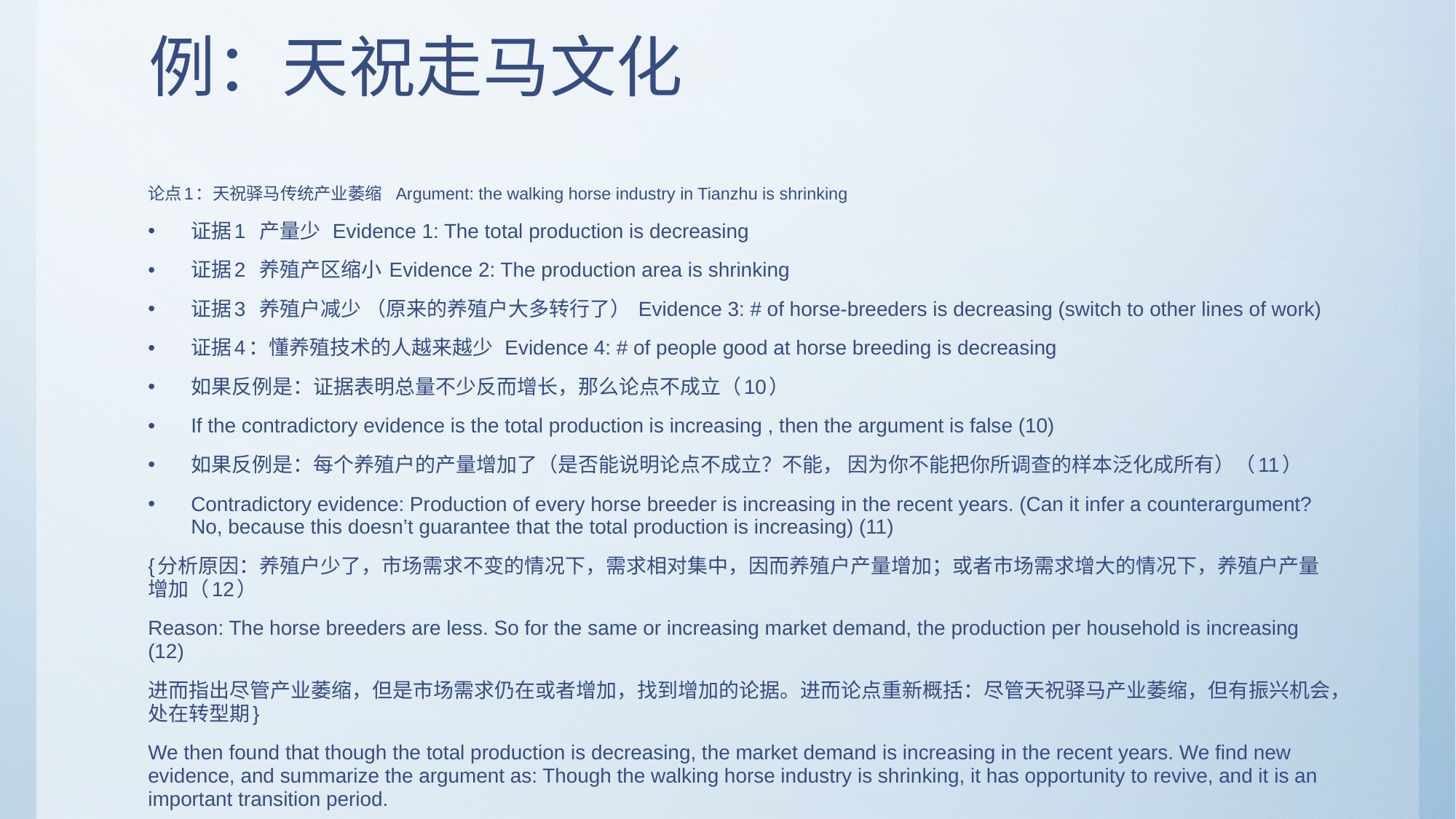

# 例：天祝走马文化
论点1：天祝驿马传统产业萎缩   Argument: the walking horse industry in Tianzhu is shrinking
证据1  产量少  Evidence 1: The total production is decreasing
证据2  养殖产区缩小 Evidence 2: The production area is shrinking
证据3  养殖户减少 （原来的养殖户大多转行了） Evidence 3: # of horse-breeders is decreasing (switch to other lines of work)
证据4：懂养殖技术的人越来越少  Evidence 4: # of people good at horse breeding is decreasing
如果反例是：证据表明总量不少反而增长，那么论点不成立（10）
If the contradictory evidence is the total production is increasing , then the argument is false (10)
如果反例是：每个养殖户的产量增加了（是否能说明论点不成立？不能， 因为你不能把你所调查的样本泛化成所有）（11）
Contradictory evidence: Production of every horse breeder is increasing in the recent years. (Can it infer a counterargument? No, because this doesn’t guarantee that the total production is increasing) (11)
{分析原因：养殖户少了，市场需求不变的情况下，需求相对集中，因而养殖户产量增加；或者市场需求增大的情况下，养殖户产量增加（12）
Reason: The horse breeders are less. So for the same or increasing market demand, the production per household is increasing (12)
进而指出尽管产业萎缩，但是市场需求仍在或者增加，找到增加的论据。进而论点重新概括：尽管天祝驿马产业萎缩，但有振兴机会，处在转型期}
We then found that though the total production is decreasing, the market demand is increasing in the recent years. We find new evidence, and summarize the argument as: Though the walking horse industry is shrinking, it has opportunity to revive, and it is an important transition period.